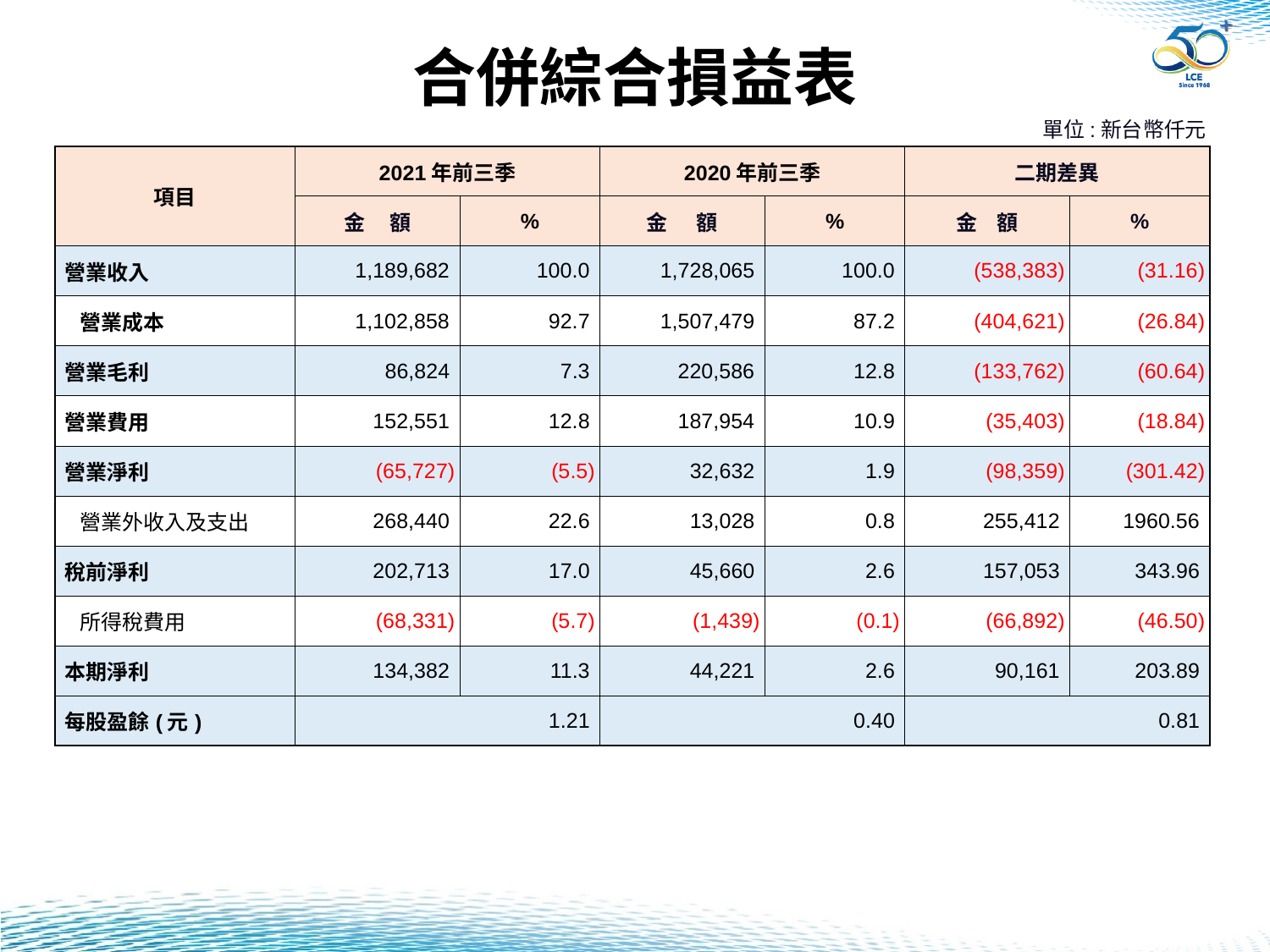

# 合併綜合損益表
單位:新台幣仟元
| 項目 | 2021年前三季 |  | 2020年前三季 |  | 二期差異 |  |
| --- | --- | --- | --- | --- | --- | --- |
|  | 金 額 | % | 金 額 | % | 金 額 | % |
| 營業收入 | 1,189,682 | 100.0 | 1,728,065 | 100.0 | (538,383) | (31.16) |
| 營業成本 | 1,102,858 | 92.7 | 1,507,479 | 87.2 | (404,621) | (26.84) |
| 營業毛利 | 86,824 | 7.3 | 220,586 | 12.8 | (133,762) | (60.64) |
| 營業費用 | 152,551 | 12.8 | 187,954 | 10.9 | (35,403) | (18.84) |
| 營業淨利 | (65,727) | (5.5) | 32,632 | 1.9 | (98,359) | (301.42) |
| 營業外收入及支出 | 268,440 | 22.6 | 13,028 | 0.8 | 255,412 | 1960.56 |
| 稅前淨利 | 202,713 | 17.0 | 45,660 | 2.6 | 157,053 | 343.96 |
| 所得稅費用 | (68,331) | (5.7) | (1,439) | (0.1) | (66,892) | (46.50) |
| 本期淨利 | 134,382 | 11.3 | 44,221 | 2.6 | 90,161 | 203.89 |
| 每股盈餘(元) | 1.21 |  | 0.40 |  | 0.81 |  |